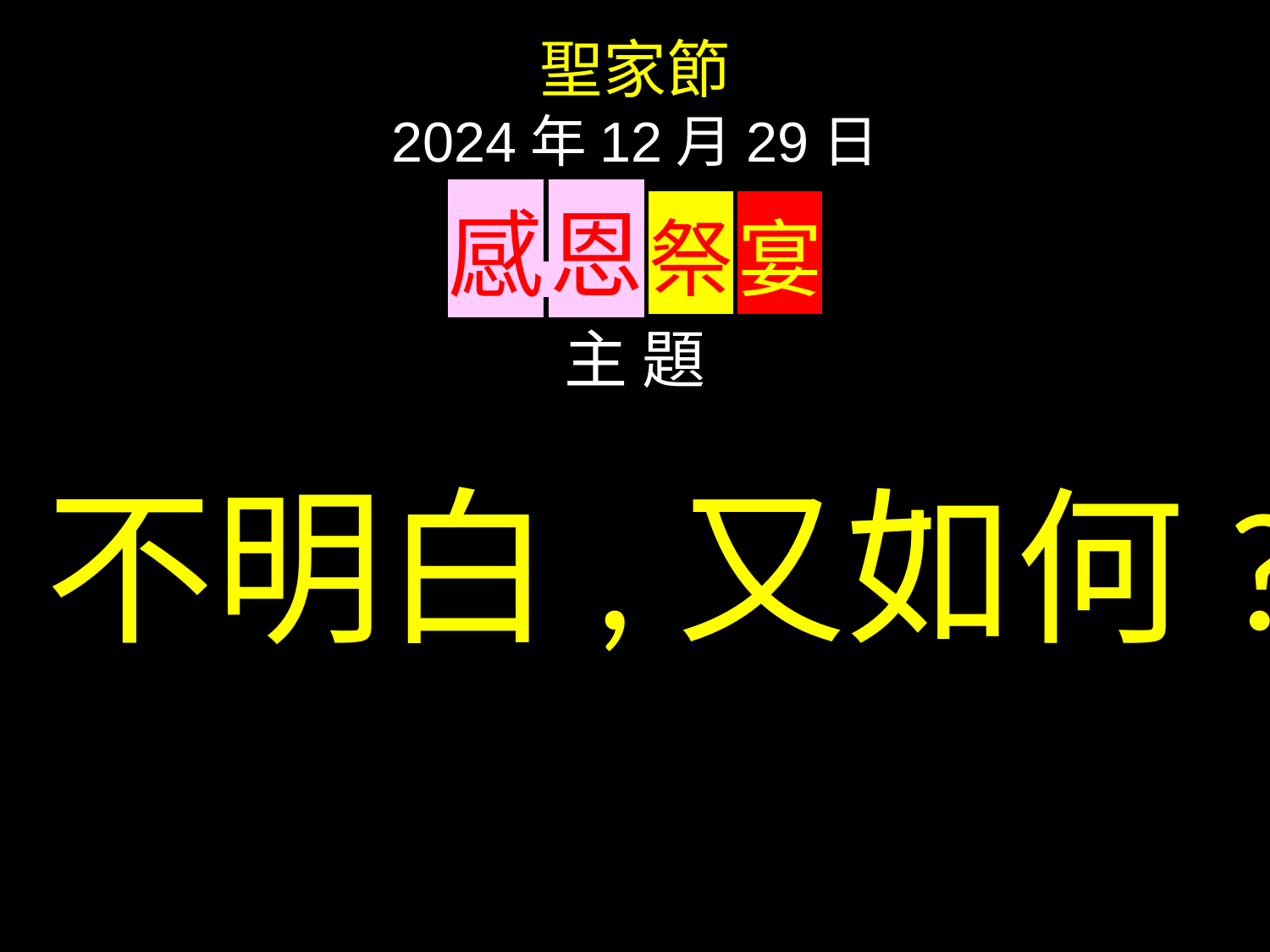

聖家節
2024年12月29日
感 恩 祭 宴
主 題

不明白,又如何?